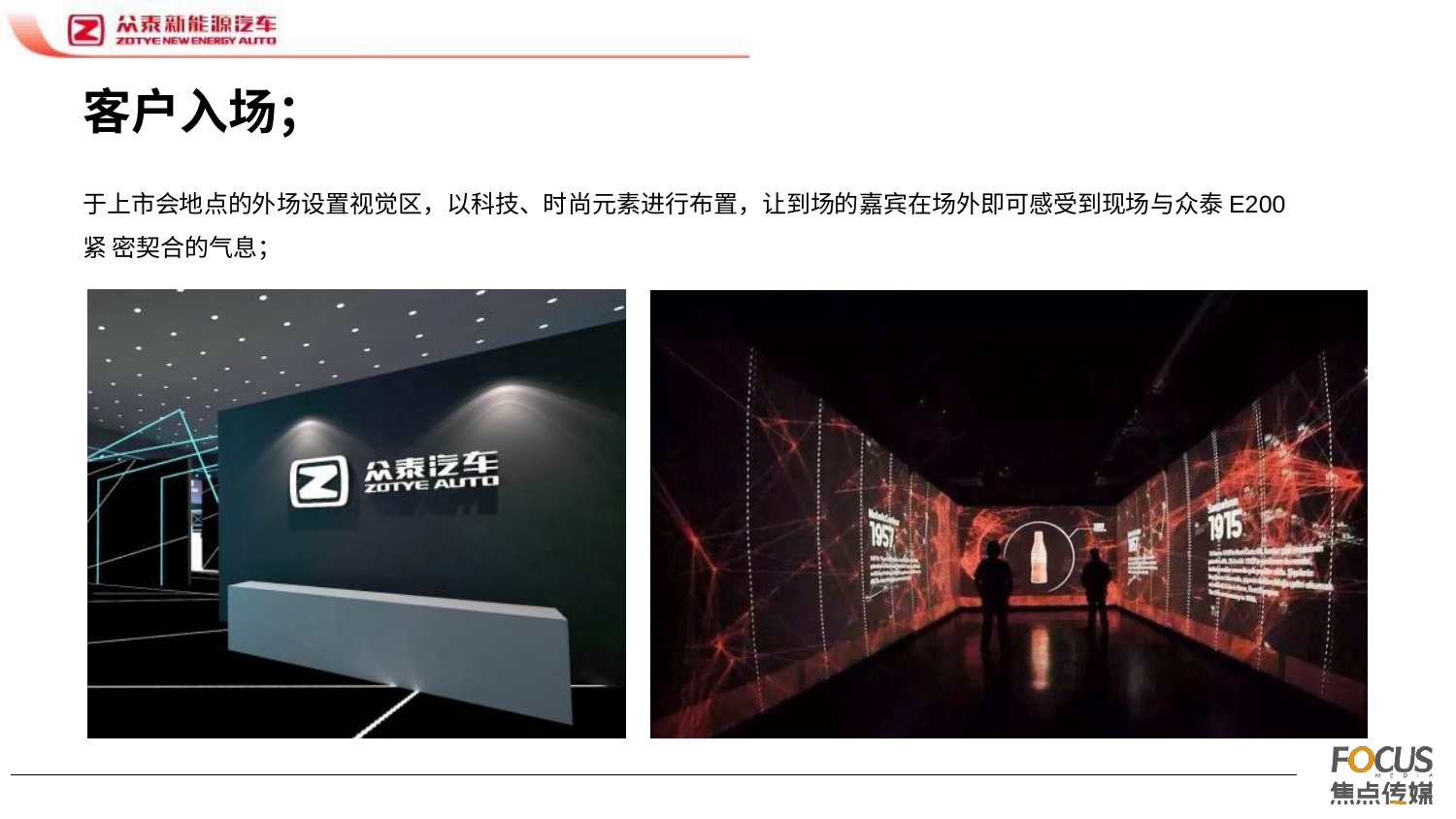

# 客户入场；
于上市会地点的外场设置视觉区，以科技、时尚元素进行布置，让到场的嘉宾在场外即可感受到现场与众泰E200紧 密契合的气息；